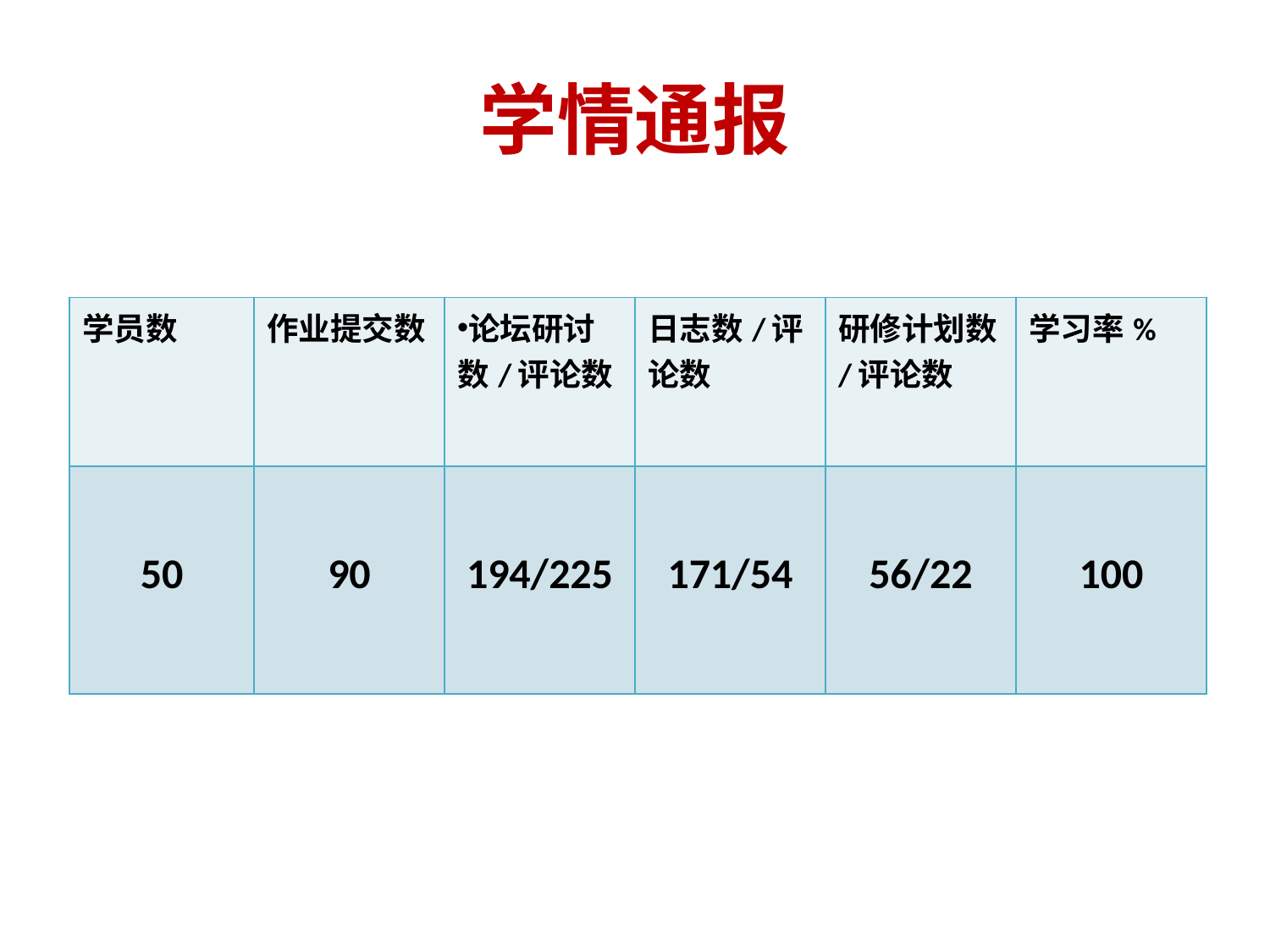

# 学情通报
| 学员数 | 作业提交数 | 论坛研讨数/评论数 | 日志数/评论数 | 研修计划数/评论数 | 学习率% |
| --- | --- | --- | --- | --- | --- |
| 50 | 90 | 194/225 | 171/54 | 56/22 | 100 |